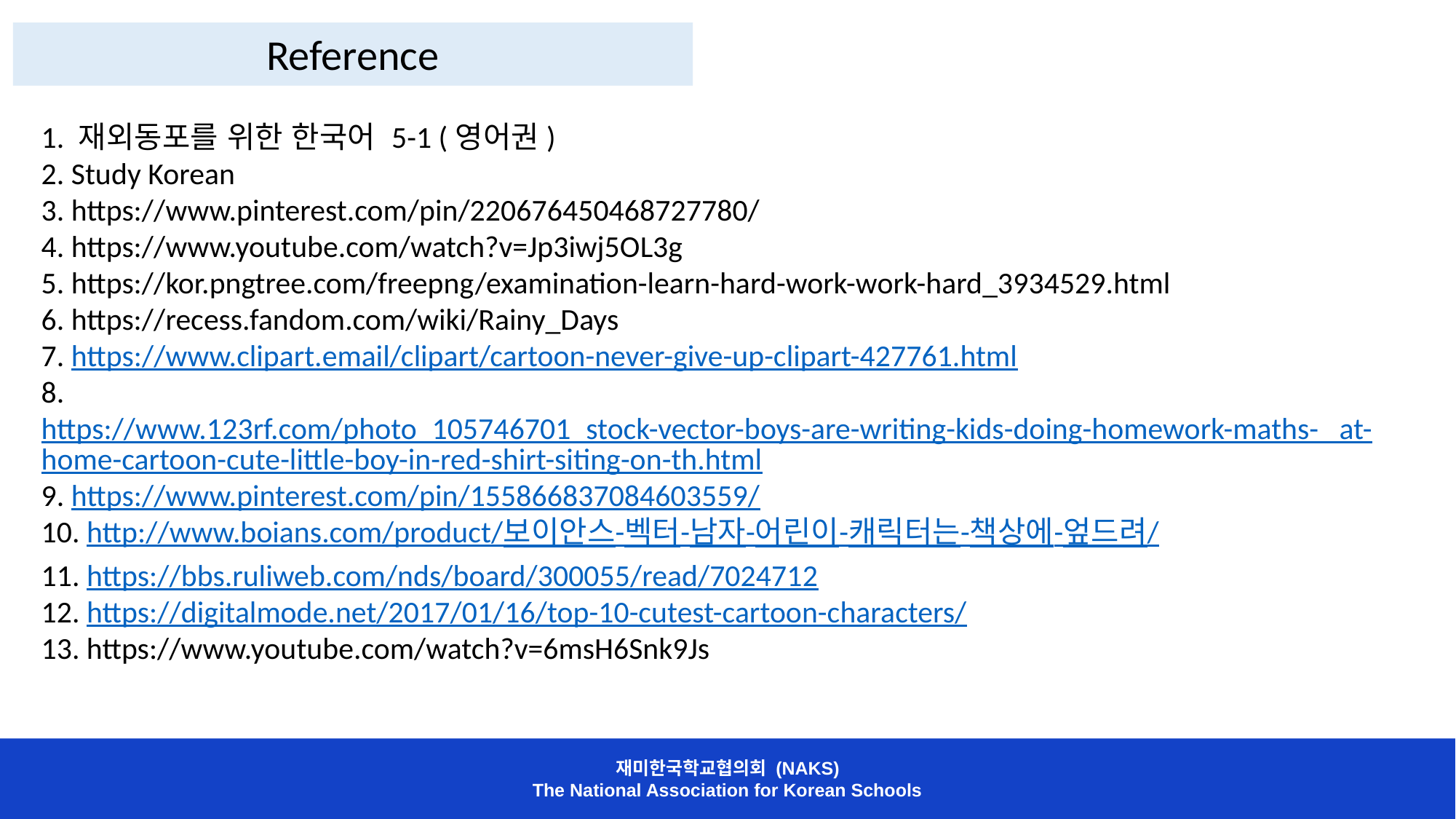

Reference
1. 재외동포를 위한 한국어 5-1 (영어권)
2. Study Korean
3. https://www.pinterest.com/pin/220676450468727780/
4. https://www.youtube.com/watch?v=Jp3iwj5OL3g
5. https://kor.pngtree.com/freepng/examination-learn-hard-work-work-hard_3934529.html
6. https://recess.fandom.com/wiki/Rainy_Days
7. https://www.clipart.email/clipart/cartoon-never-give-up-clipart-427761.html
8. https://www.123rf.com/photo_105746701_stock-vector-boys-are-writing-kids-doing-homework-maths-   at-home-cartoon-cute-little-boy-in-red-shirt-siting-on-th.html
9. https://www.pinterest.com/pin/155866837084603559/
10. http://www.boians.com/product/보이안스-벡터-남자-어린이-캐릭터는-책상에-엎드려/
11. https://bbs.ruliweb.com/nds/board/300055/read/7024712
12. https://digitalmode.net/2017/01/16/top-10-cutest-cartoon-characters/
13. https://www.youtube.com/watch?v=6msH6Snk9Js
재미한국학교협의회 (NAKS)
The National Association for Korean Schools